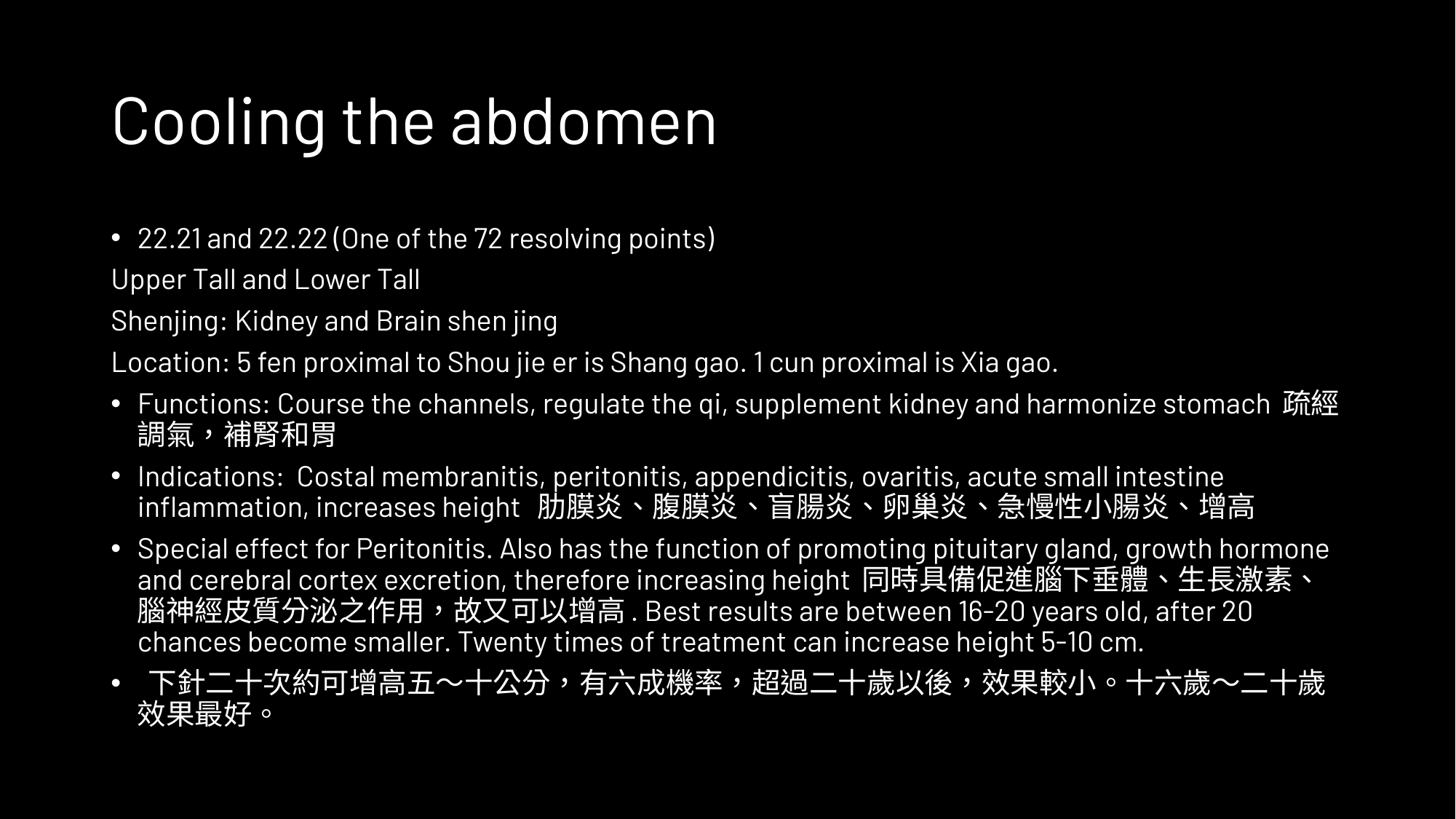

# Cooling the abdomen
22.21 and 22.22 (One of the 72 resolving points)
Upper Tall and Lower Tall
Shenjing: Kidney and Brain shen jing
Location: 5 fen proximal to Shou jie er is Shang gao. 1 cun proximal is Xia gao.
Functions: Course the channels, regulate the qi, supplement kidney and harmonize stomach 疏經調氣，補腎和胃
Indications:  Costal membranitis, peritonitis, appendicitis, ovaritis, acute small intestine inflammation, increases height  肋膜炎、腹膜炎、盲腸炎、卵巢炎、急慢性小腸炎、增高
Special effect for Peritonitis. Also has the function of promoting pituitary gland, growth hormone and cerebral cortex excretion, therefore increasing height 同時具備促進腦下垂體、生長激素、腦神經皮質分泌之作用，故又可以增高. Best results are between 16-20 years old, after 20 chances become smaller. Twenty times of treatment can increase height 5-10 cm.
 下針二十次約可增高五～十公分，有六成機率，超過二十歲以後，效果較小。十六歲～二十歲效果最好。